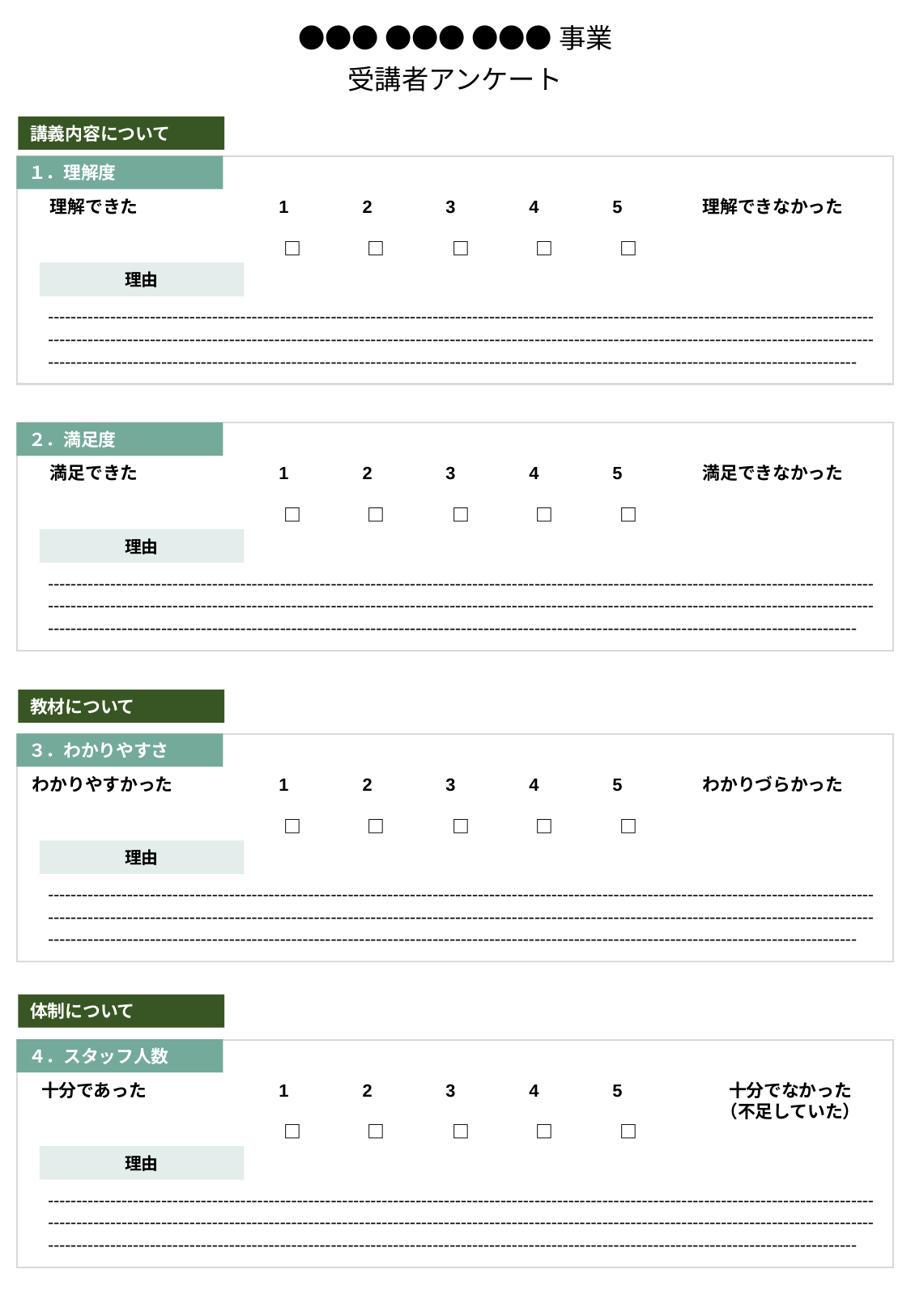

# ●●● ●●● ●●●事業
受講者アンケート
講義内容について
１．理解度

理解できた
1
2
3
4
5
□
□
□
□
□
理解できなかった
理由
---------------------------------------------------------------------------------------------------------------------------------------------------------------------------------------------------------------------------------------------------------------------------------------------------------------------------------------------------------------------------------------------------------------------------------------------------
２．満足度

満足できた
1
2
3
4
5
□
□
□
□
□
満足できなかった
理由
---------------------------------------------------------------------------------------------------------------------------------------------------------------------------------------------------------------------------------------------------------------------------------------------------------------------------------------------------------------------------------------------------------------------------------------------------
教材について
３．わかりやすさ

わかりやすかった
1
2
3
4
5
□
□
□
□
□
わかりづらかった
理由
---------------------------------------------------------------------------------------------------------------------------------------------------------------------------------------------------------------------------------------------------------------------------------------------------------------------------------------------------------------------------------------------------------------------------------------------------
体制について
４．スタッフ人数

十分であった
1
2
3
4
5
□
□
□
□
□
十分でなかった
（不足していた）
理由
---------------------------------------------------------------------------------------------------------------------------------------------------------------------------------------------------------------------------------------------------------------------------------------------------------------------------------------------------------------------------------------------------------------------------------------------------